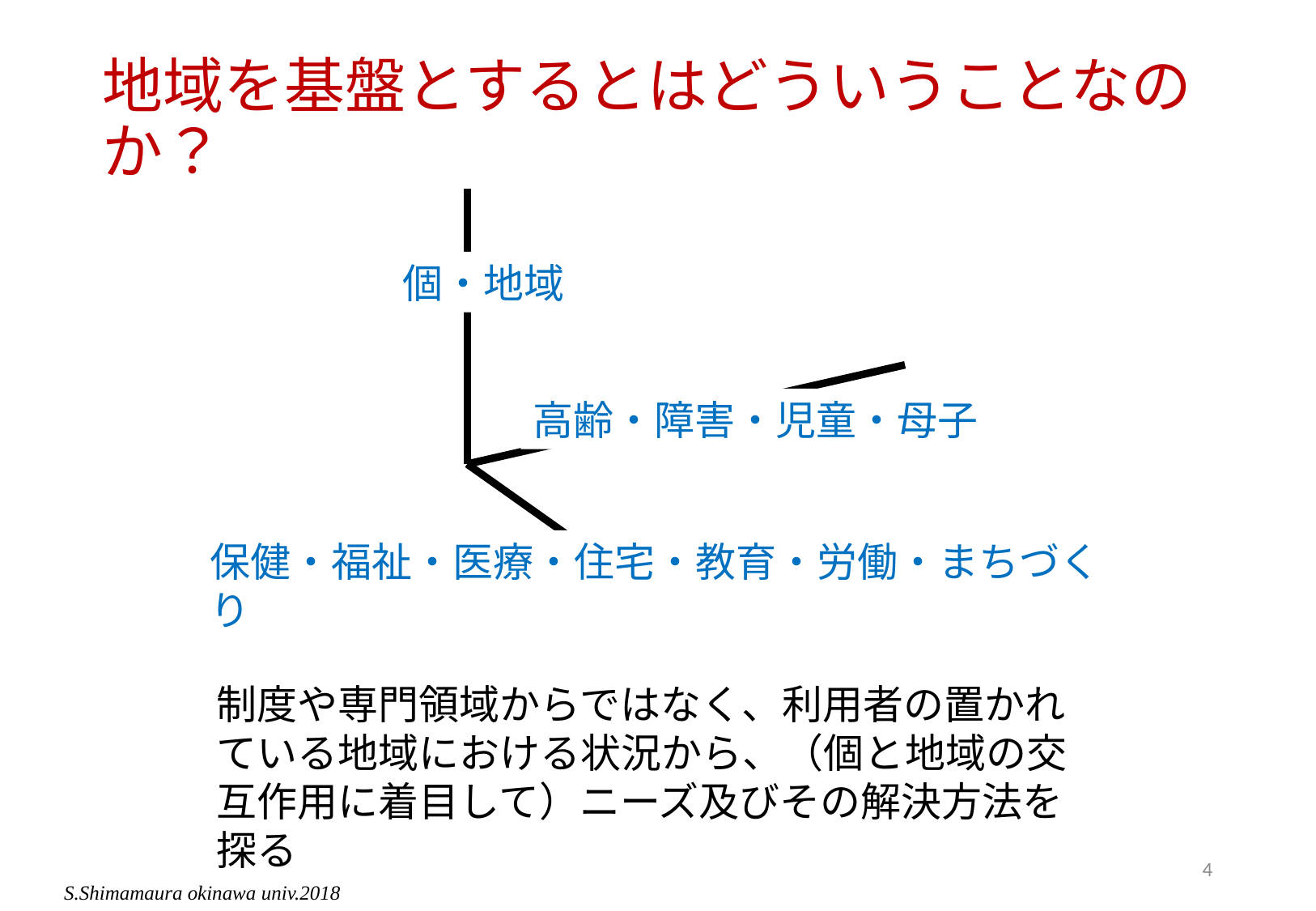

# 地域を基盤とするとはどういうことなのか？
個・地域
高齢・障害・児童・母子
保健・福祉・医療・住宅・教育・労働・まちづくり
制度や専門領域からではなく、利用者の置かれている地域における状況から、（個と地域の交互作用に着目して）ニーズ及びその解決方法を探る
4
S.Shimamaura okinawa univ.2018